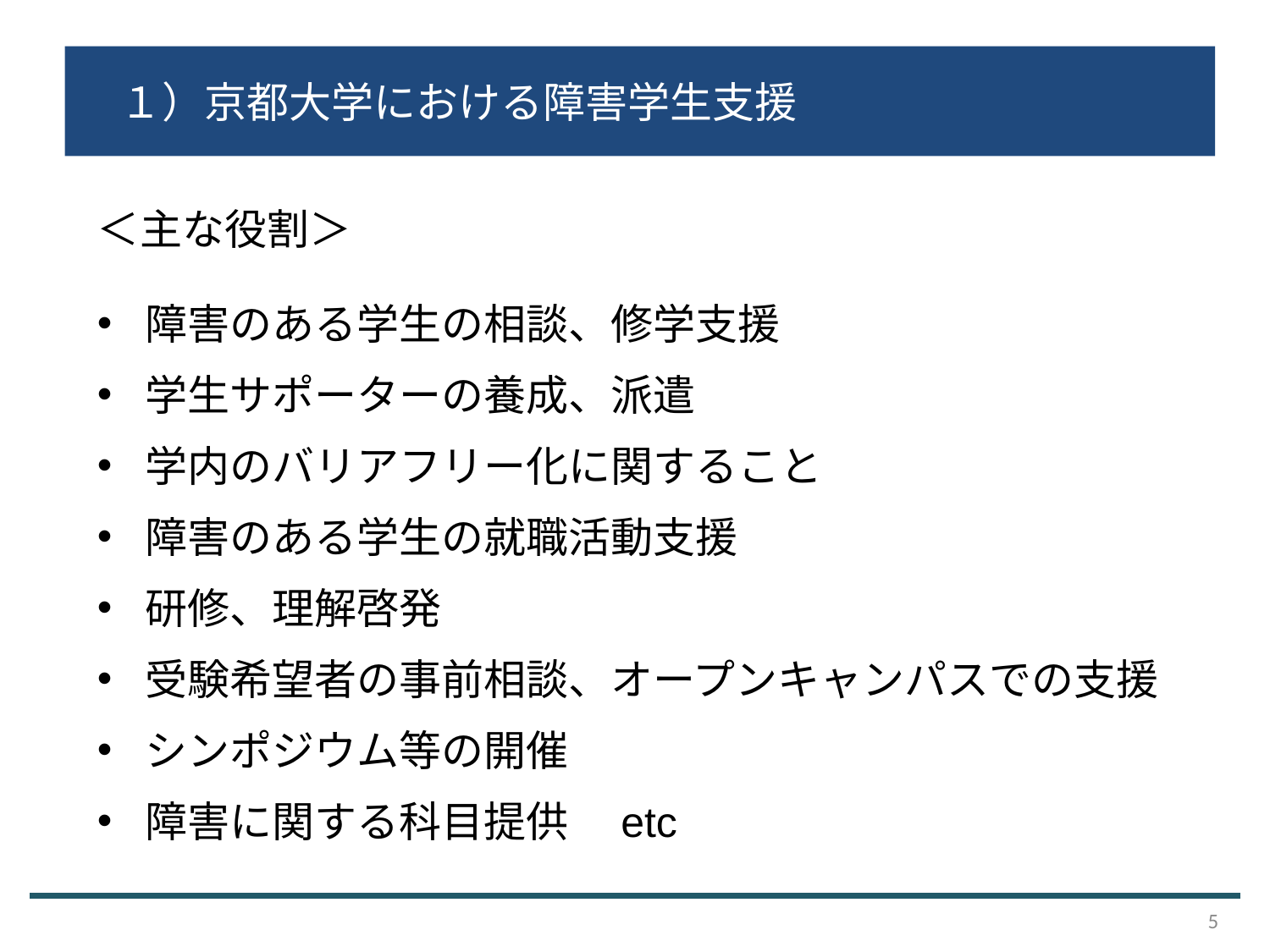

１）京都大学における障害学生支援
＜主な役割＞

障害のある学生の相談、修学支援
学生サポーターの養成、派遣
学内のバリアフリー化に関すること
障害のある学生の就職活動支援
研修、理解啓発
受験希望者の事前相談、オープンキャンパスでの支援
シンポジウム等の開催
障害に関する科目提供　etc

5